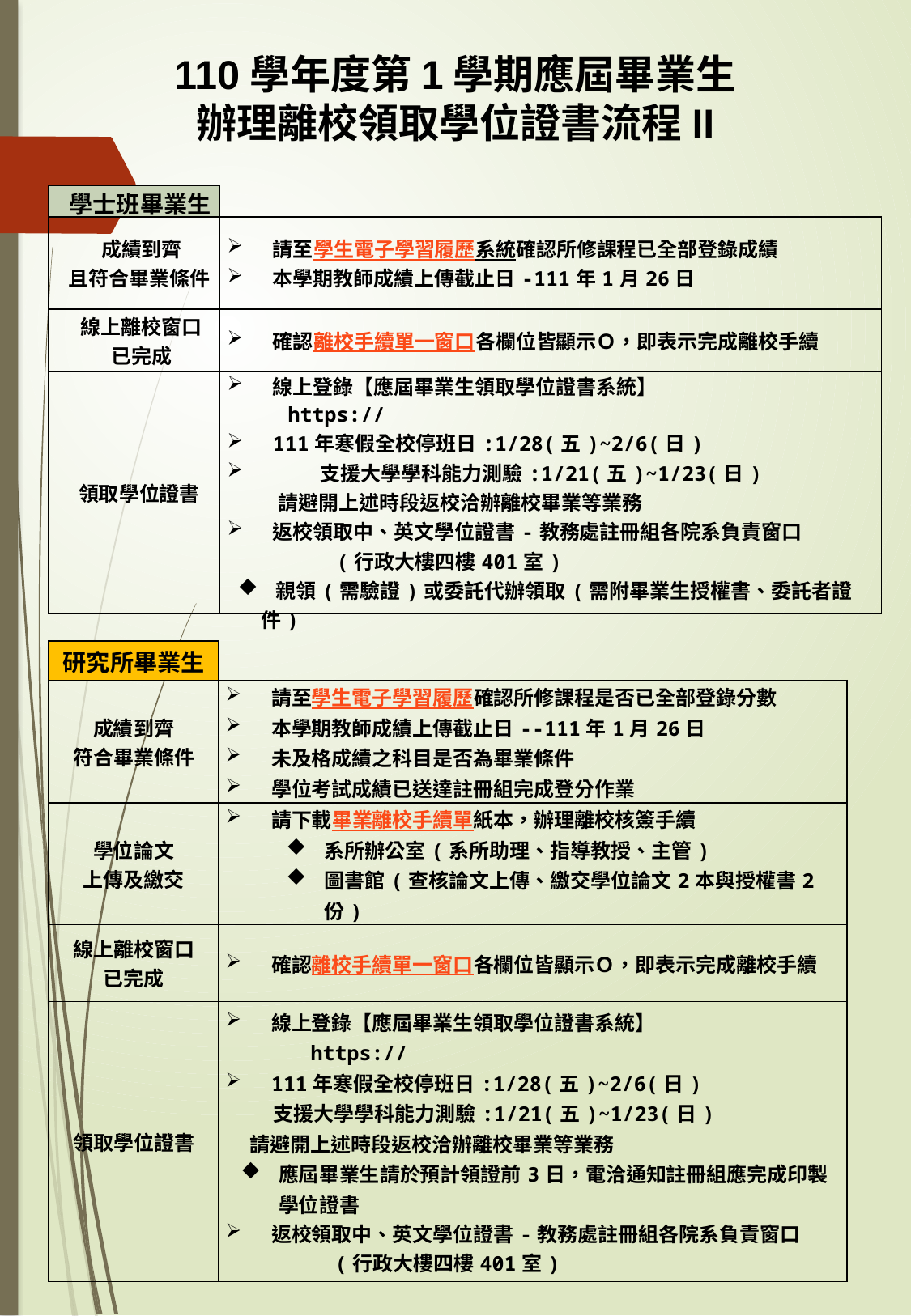

110學年度第1學期應屆畢業生
辦理離校領取學位證書流程II

| 學士班畢業生 |  |
| --- | --- |
| 成績到齊 且符合畢業條件 | 請至學生電子學習履歷系統確認所修課程已全部登錄成績 本學期教師成績上傳截止日-111年1月26日 |
| 線上離校窗口 已完成 | 確認離校手續單一窗口各欄位皆顯示Ｏ，即表示完成離校手續 |
| 領取學位證書 | 線上登錄【應屆畢業生領取學位證書系統】 https:// 111年寒假全校停班日:1/28(五)~2/6(日) 支援大學學科能力測驗:1/21(五)~1/23(日) 請避開上述時段返校洽辦離校畢業等業務 返校領取中、英文學位證書-教務處註冊組各院系負責窗口 (行政大樓四樓401室) 親領(需驗證)或委託代辦領取(需附畢業生授權書、委託者證件) |
| 研究所畢業生 |  |
| --- | --- |
| 成績到齊 符合畢業條件 | 請至學生電子學習履歷確認所修課程是否已全部登錄分數 本學期教師成績上傳截止日--111年1月26日 未及格成績之科目是否為畢業條件 學位考試成績已送達註冊組完成登分作業 |
| 學位論文 上傳及繳交 | 請下載畢業離校手續單紙本，辦理離校核簽手續 系所辦公室(系所助理、指導教授、主管) 圖書館(查核論文上傳、繳交學位論文2本與授權書2份) |
| 線上離校窗口 已完成 | 確認離校手續單一窗口各欄位皆顯示Ｏ，即表示完成離校手續 |
| 領取學位證書 | 線上登錄【應屆畢業生領取學位證書系統】 https:// 111年寒假全校停班日:1/28(五)~2/6(日) 支援大學學科能力測驗:1/21(五)~1/23(日) 請避開上述時段返校洽辦離校畢業等業務 應屆畢業生請於預計領證前3日，電洽通知註冊組應完成印製學位證書 返校領取中、英文學位證書-教務處註冊組各院系負責窗口 (行政大樓四樓401室) |